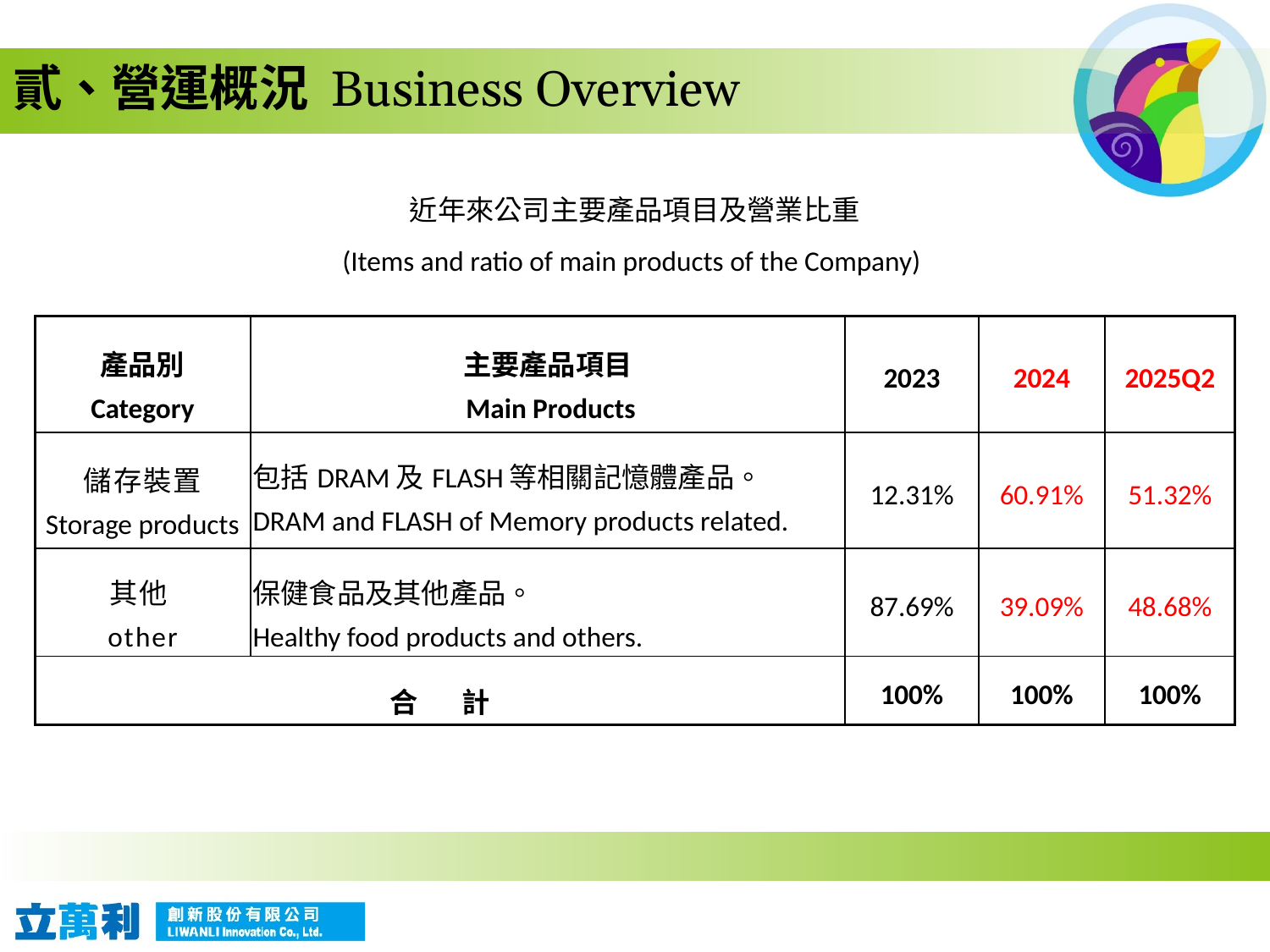

# 貳、營運概況 Business Overview
近年來公司主要產品項目及營業比重
(Items and ratio of main products of the Company)
| 產品別 Category | 主要產品項目 Main Products | 2023 | 2024 | 2025Q2 |
| --- | --- | --- | --- | --- |
| 儲存裝置 Storage products | 包括DRAM及FLASH等相關記憶體產品。 DRAM and FLASH of Memory products related. | 12.31% | 60.91% | 51.32% |
| 其他 other | 保健食品及其他產品。 Healthy food products and others. | 87.69% | 39.09% | 48.68% |
| 合 計 |  | 100% | 100% | 100% |